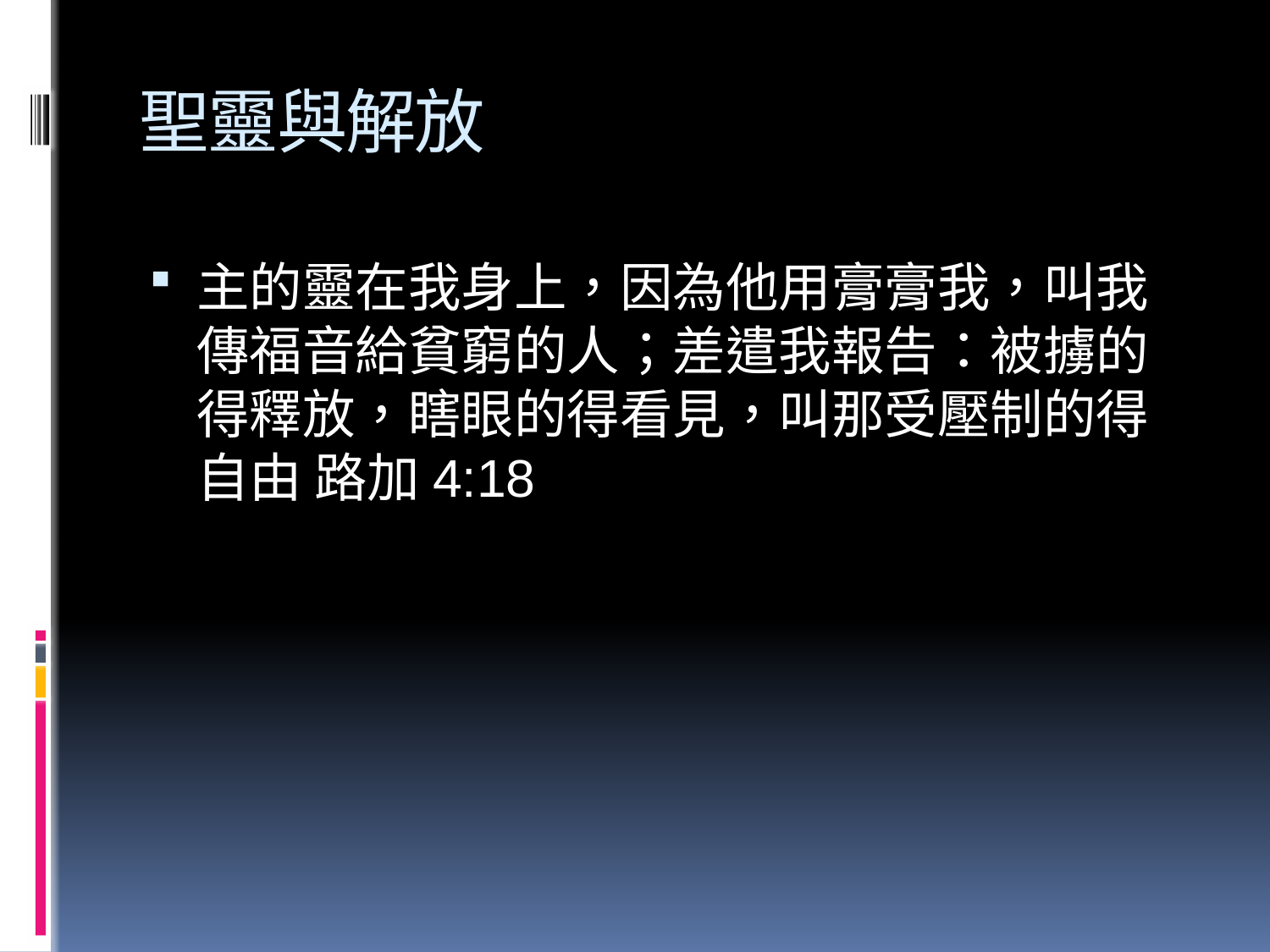

# 聖靈與解放
主的靈在我身上，因為他用膏膏我，叫我傳福音給貧窮的人；差遣我報告：被擄的得釋放，瞎眼的得看見，叫那受壓制的得自由 路加4:18